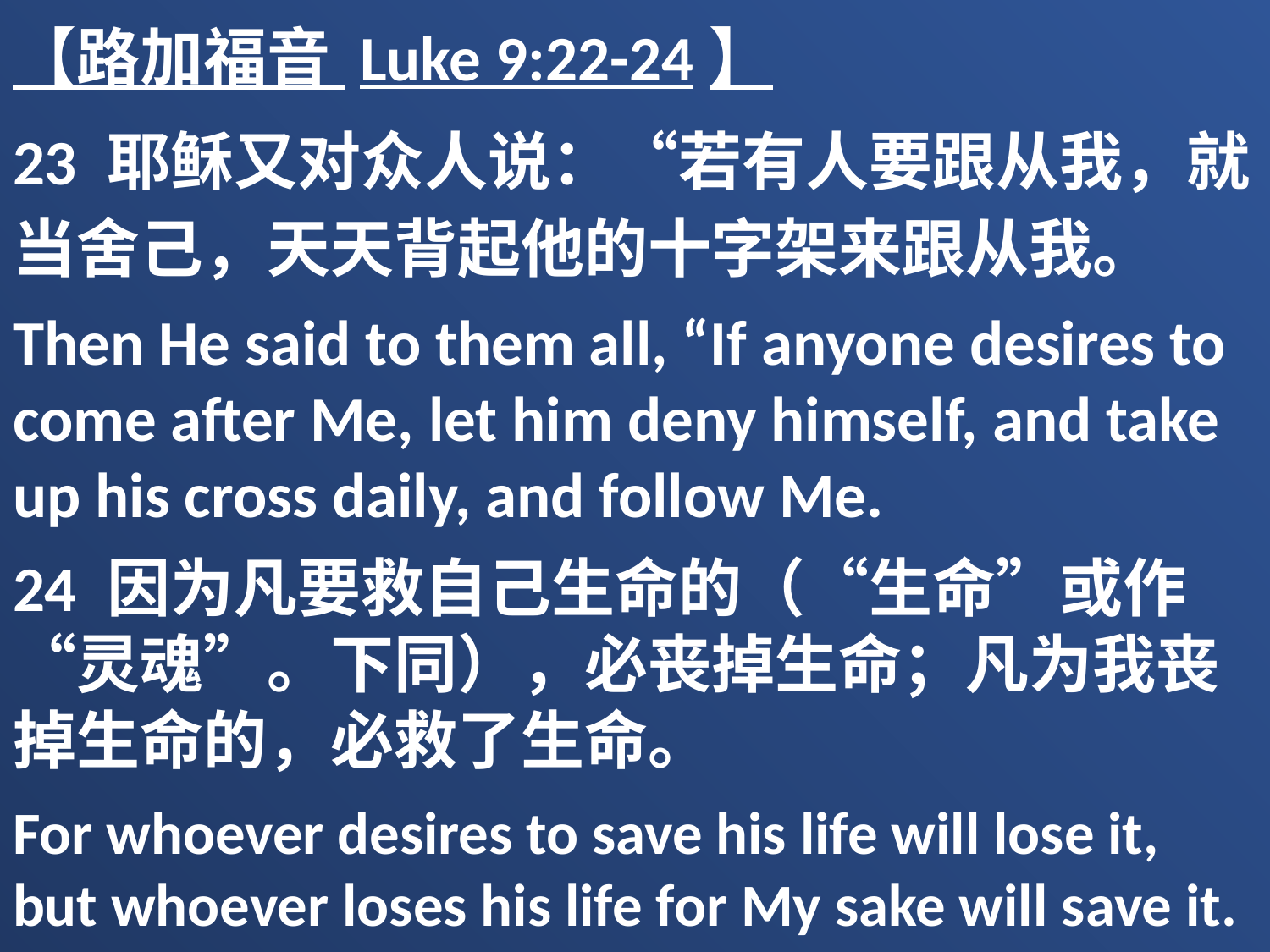

【路加福音 Luke 9:22-24】
23 耶稣又对众人说：“若有人要跟从我，就当舍己，天天背起他的十字架来跟从我。
Then He said to them all, “If anyone desires to come after Me, let him deny himself, and take up his cross daily, and follow Me.
24 因为凡要救自己生命的（“生命”或作“灵魂”。下同），必丧掉生命；凡为我丧掉生命的，必救了生命。
For whoever desires to save his life will lose it, but whoever loses his life for My sake will save it.